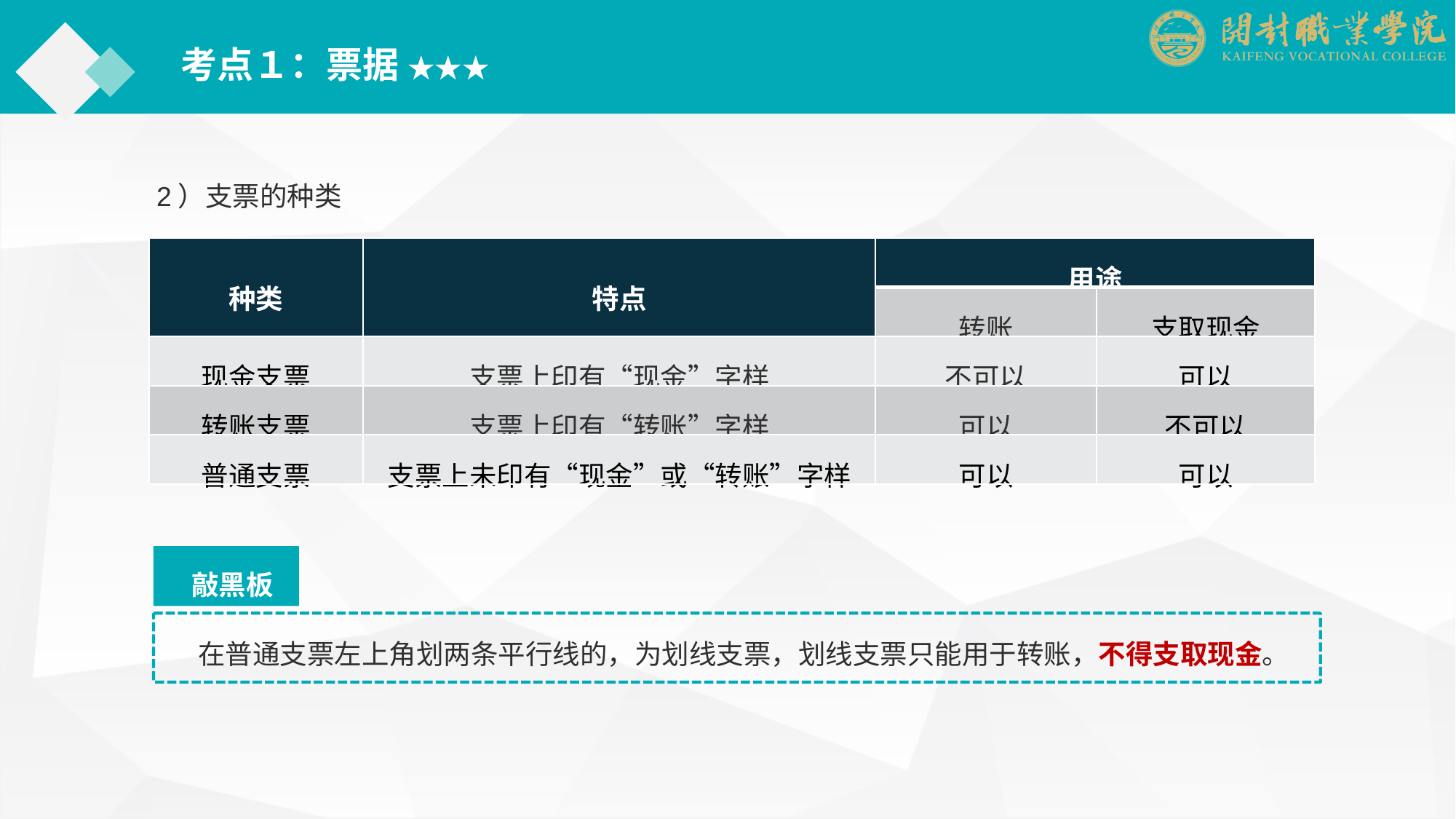

考点１：票据 ★★★
2）支票的种类
| 种类 | 特点 | 用途 |  |
| --- | --- | --- | --- |
|  |  | 转账 | 支取现金 |
| 现金支票 | 支票上印有“现金”字样 | 不可以 | 可以 |
| 转账支票 | 支票上印有“转账”字样 | 可以 | 不可以 |
| 普通支票 | 支票上未印有“现金”或“转账”字样 | 可以 | 可以 |
　敲黑板

在普通支票左上角划两条平行线的，为划线支票，划线支票只能用于转账，不得支取现金。